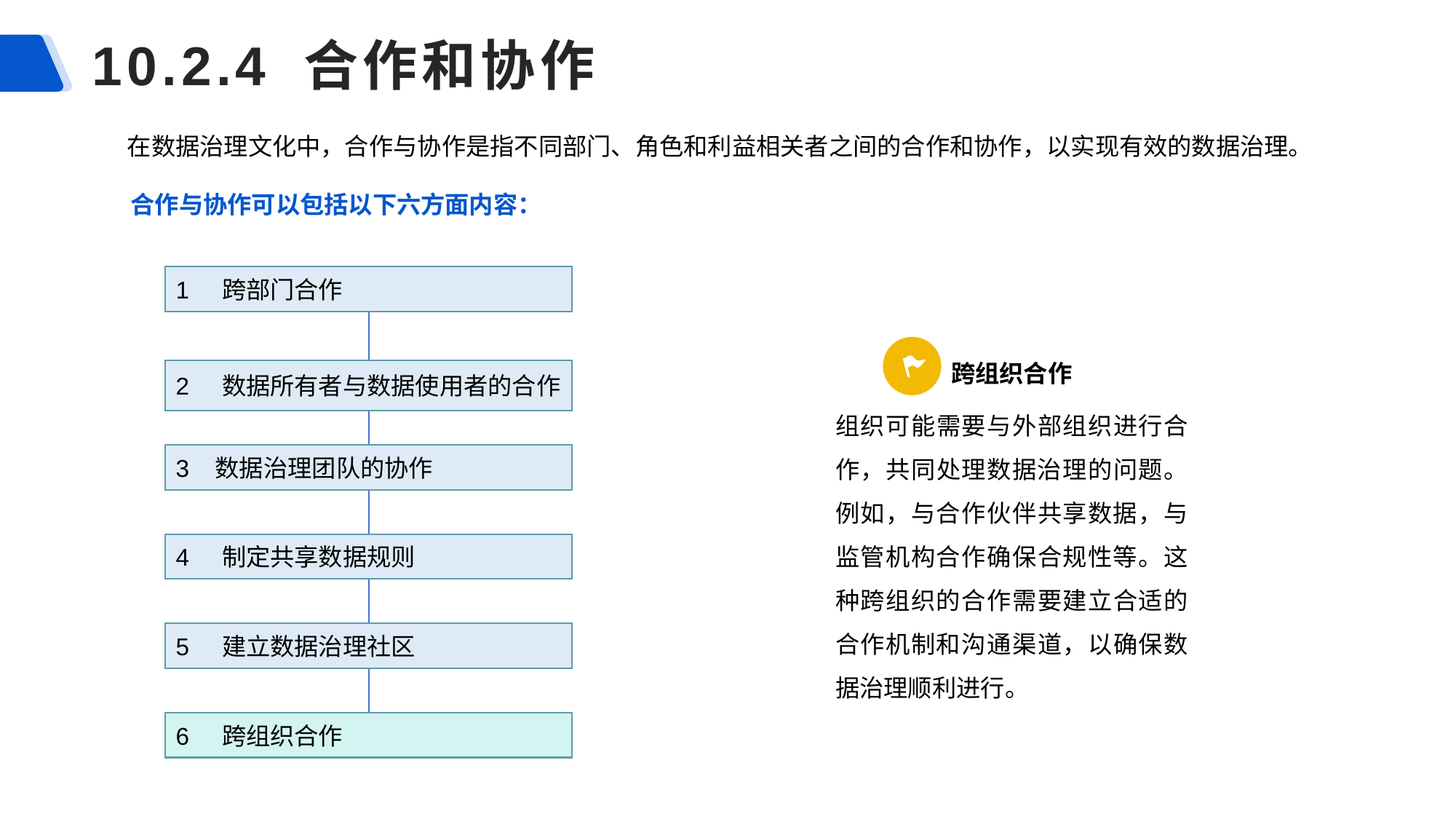

# 10.2.4 合作和协作
在数据治理文化中，合作与协作是指不同部门、角色和利益相关者之间的合作和协作，以实现有效的数据治理。
合作与协作可以包括以下六方面内容：
1    跨部门合作
跨组织合作
组织可能需要与外部组织进行合作，共同处理数据治理的问题。例如，与合作伙伴共享数据，与监管机构合作确保合规性等。这种跨组织的合作需要建立合适的合作机制和沟通渠道，以确保数据治理顺利进行。

2    数据所有者与数据使用者的合作
3   数据治理团队的协作
4    制定共享数据规则
5    建立数据治理社区
6    跨组织合作